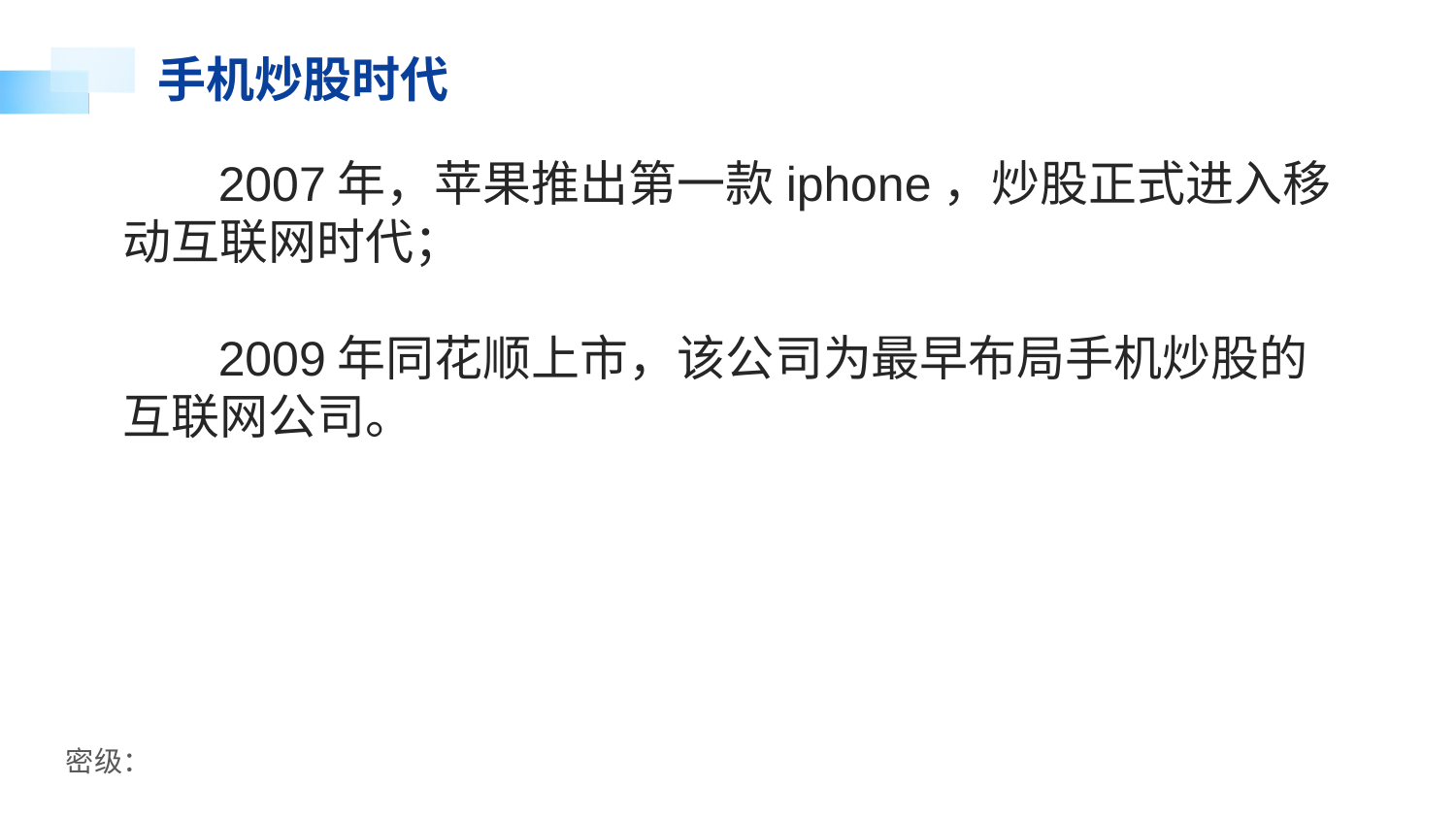

手机炒股时代
       2007年，苹果推出第一款iphone，炒股正式进入移动互联网时代；

       2009年同花顺上市，该公司为最早布局手机炒股的互联网公司。